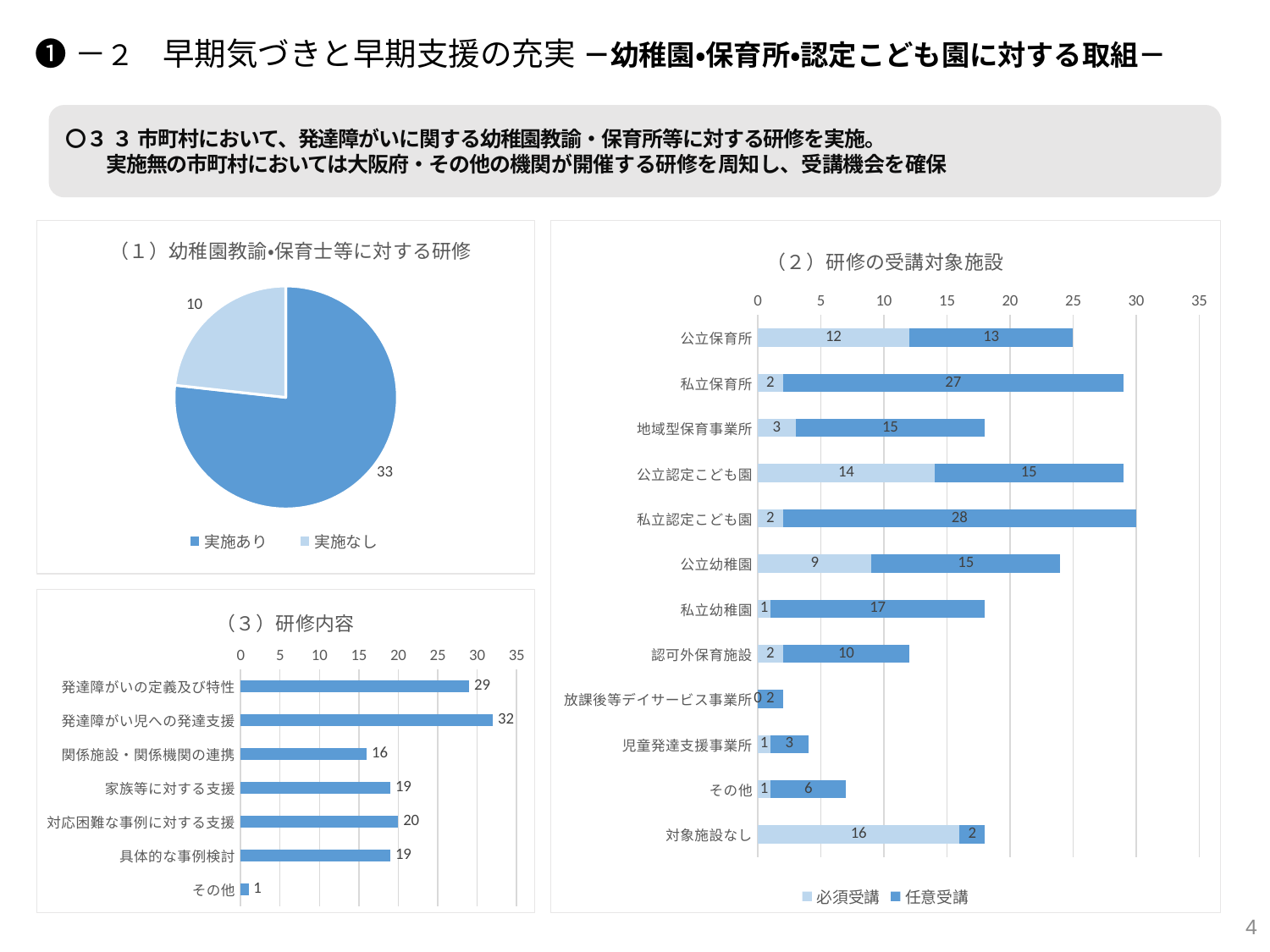

❶－２　早期気づきと早期支援の充実 －幼稚園・保育所・認定こども園に対する取組－
〇３３市町村において、発達障がいに関する幼稚園教諭・保育所等に対する研修を実施。
　　実施無の市町村においては大阪府・その他の機関が開催する研修を周知し、受講機会を確保

### Chart: （１）幼稚園教諭・保育士等に対する研修

| Category |  |
|---|---|
| 実施あり | 33.0 |
| 実施なし | 10.0 |

### Chart: （２）研修の受講対象施設

| Category | 必須受講 | 任意受講 |
|---|---|---|
| 公立保育所 | 12.0 | 13.0 |
| 私立保育所 | 2.0 | 27.0 |
| 地域型保育事業所 | 3.0 | 15.0 |
| 公立認定こども園 | 14.0 | 15.0 |
| 私立認定こども園 | 2.0 | 28.0 |
| 公立幼稚園 | 9.0 | 15.0 |
| 私立幼稚園 | 1.0 | 17.0 |
| 認可外保育施設 | 2.0 | 10.0 |
| 放課後等デイサービス事業所 | 0.0 | 2.0 |
| 児童発達支援事業所 | 1.0 | 3.0 |
| その他 | 1.0 | 6.0 |
| 対象施設なし | 16.0 | 2.0 |

### Chart: （３）研修内容

| Category |  |
|---|---|
| 発達障がいの定義及び特性 | 29.0 |
| 発達障がい児への発達支援 | 32.0 |
| 関係施設・関係機関の連携 | 16.0 |
| 家族等に対する支援 | 19.0 |
| 対応困難な事例に対する支援 | 20.0 |
| 具体的な事例検討 | 19.0 |
| その他 | 1.0 |
4